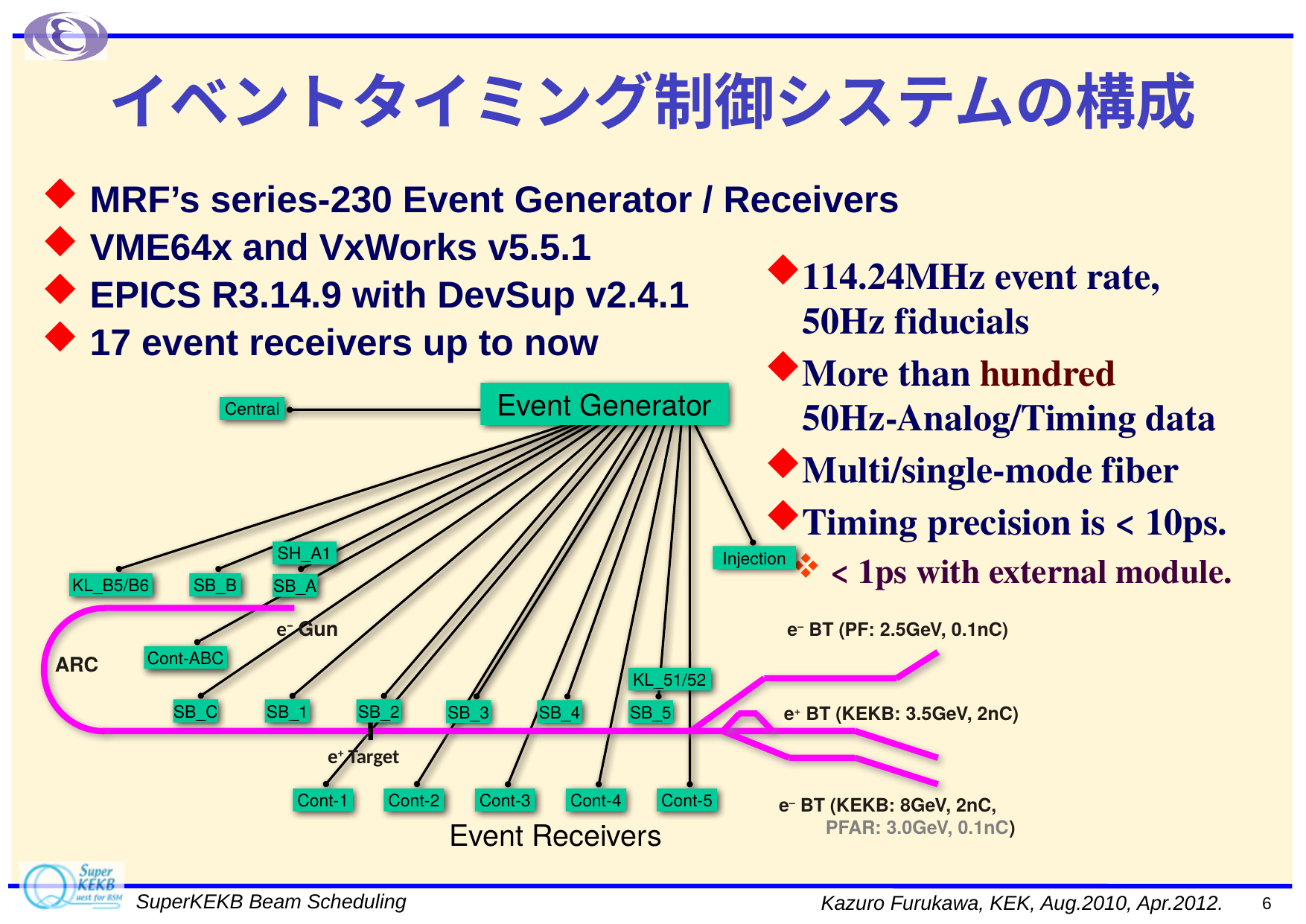

# イベントタイミング制御システムの構成
 MRF’s series-230 Event Generator / Receivers
 VME64x and VxWorks v5.5.1
 EPICS R3.14.9 with DevSup v2.4.1
 17 event receivers up to now
114.24MHz event rate,
    50Hz fiducials
More than hundred
    50Hz-Analog/Timing data
Multi/single-mode fiber
Timing precision is < 10ps.
 < 1ps with external module.
Event Generator
Central

SH_A1
Injection
KL_B5/B6
SB_B
SB_A

e− Gun
e– BT (PF: 2.5GeV, 0.1nC)
Cont-ABC
ARC

KL_51/52

SB_C
SB_1
SB_2
SB_3
SB_4
SB_5
e+ BT (KEKB: 3.5GeV, 2nC)

e+ Target

Cont-1
Cont-2
Cont-3
Cont-4
Cont-5
e– BT (KEKB: 8GeV, 2nC,
         PFAR: 3.0GeV, 0.1nC)
Event Receivers
6